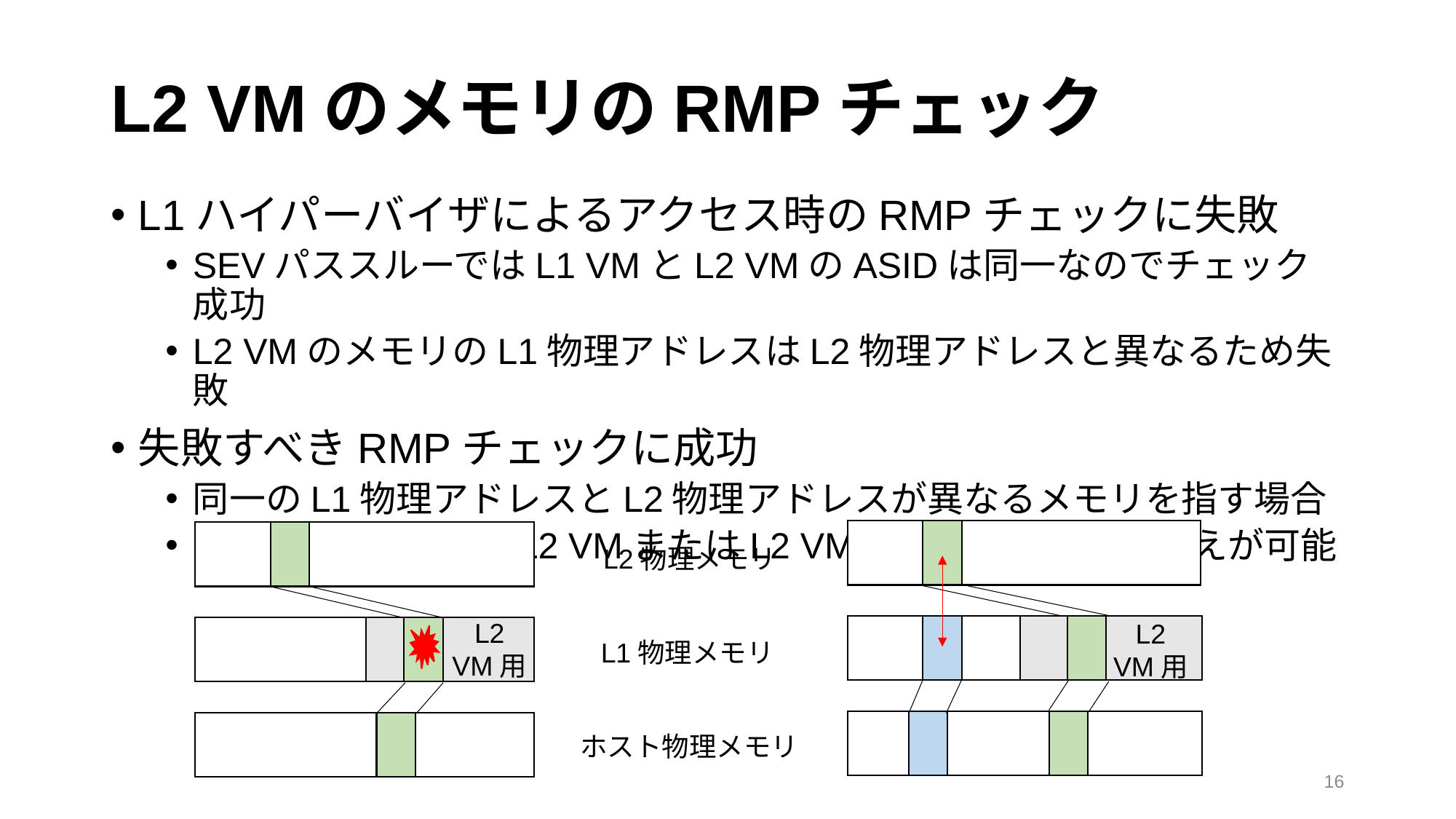

# L2 VMのメモリのRMPチェック
L1ハイパーバイザによるアクセス時のRMPチェックに失敗
SEVパススルーではL1 VMとL2 VMのASIDは同一なのでチェック成功
L2 VMのメモリのL1物理アドレスはL2物理アドレスと異なるため失敗
失敗すべきRMPチェックに成功
同一のL1物理アドレスとL2物理アドレスが異なるメモリを指す場合
L0によりL1 VMとL2 VMまたはL2 VM間でメモリの入れ替えが可能

L2物理メモリ
L2
VM用
L2
VM用

L1物理メモリ

ホスト物理メモリ
16